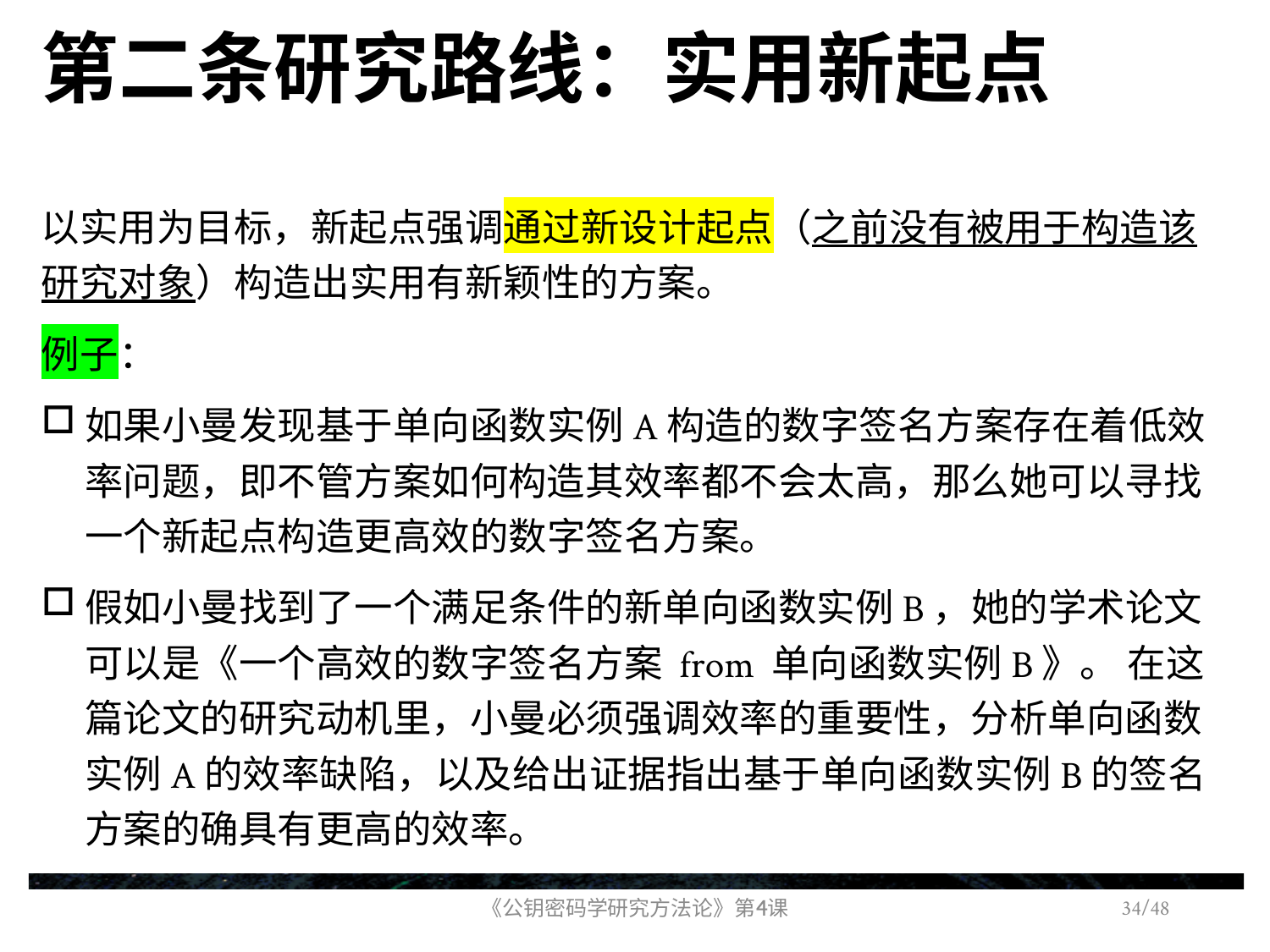

# 第二条研究路线：实用新起点
以实用为目标，新起点强调通过新设计起点（之前没有被用于构造该研究对象）构造出实用有新颖性的方案。
例子：
如果小曼发现基于单向函数实例A构造的数字签名方案存在着低效率问题，即不管方案如何构造其效率都不会太高，那么她可以寻找一个新起点构造更高效的数字签名方案。
假如小曼找到了一个满足条件的新单向函数实例B，她的学术论文可以是《一个高效的数字签名方案 from 单向函数实例B》。 在这篇论文的研究动机里，小曼必须强调效率的重要性，分析单向函数实例A的效率缺陷，以及给出证据指出基于单向函数实例B的签名方案的确具有更高的效率。
《公钥密码学研究方法论》第4课
34/48